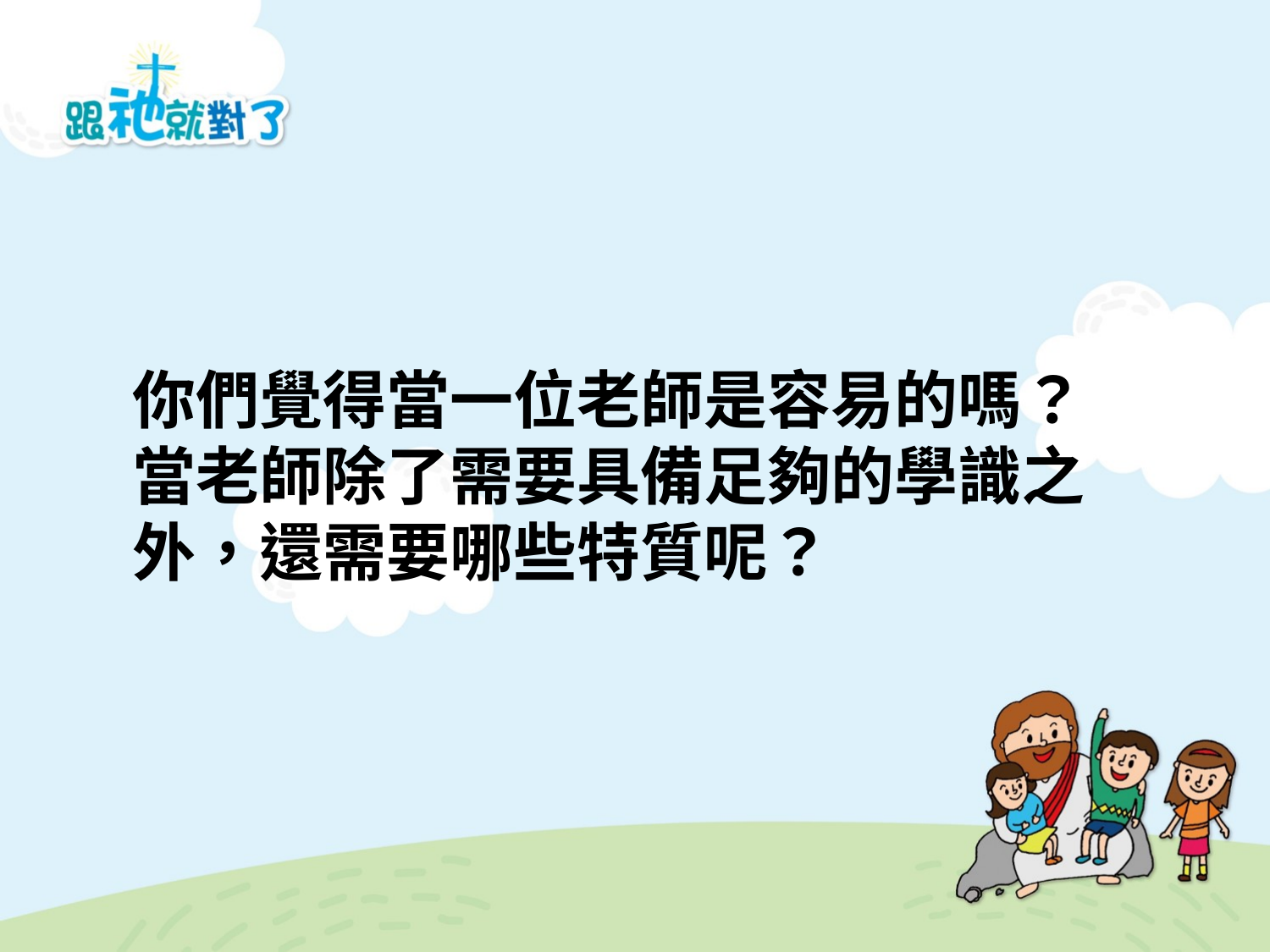

你們覺得當一位老師是容易的嗎？當老師除了需要具備足夠的學識之外，還需要哪些特質呢？